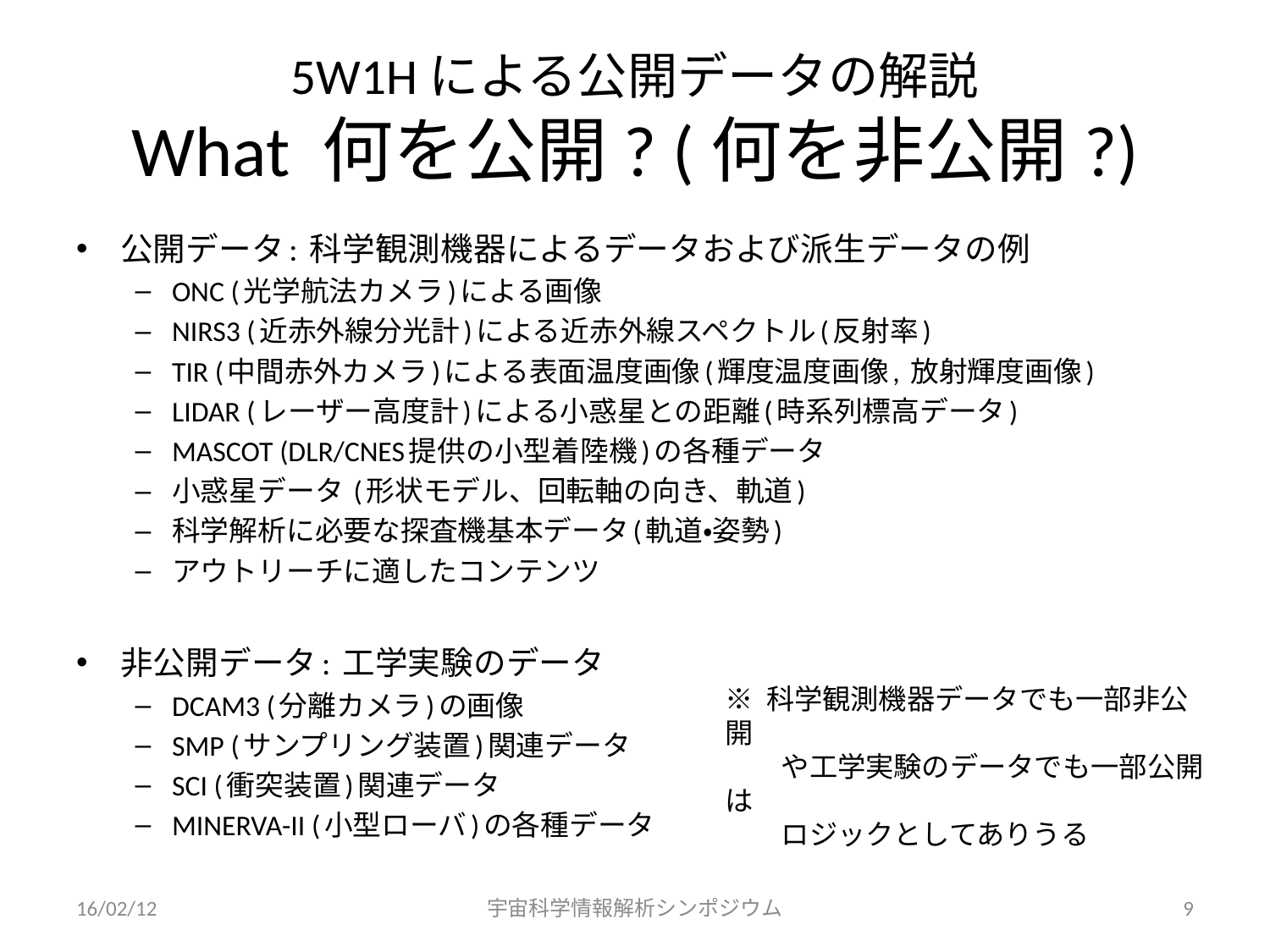

# 5W1Hによる公開データの解説 What 何を公開? (何を非公開?)
公開データ: 科学観測機器によるデータおよび派生データの例
ONC (光学航法カメラ)による画像
NIRS3 (近赤外線分光計)による近赤外線スペクトル(反射率)
TIR (中間赤外カメラ)による表面温度画像(輝度温度画像, 放射輝度画像)
LIDAR (レーザー高度計)による小惑星との距離(時系列標高データ)
MASCOT (DLR/CNES提供の小型着陸機)の各種データ
小惑星データ (形状モデル、回転軸の向き、軌道)
科学解析に必要な探査機基本データ(軌道・姿勢)
アウトリーチに適したコンテンツ

非公開データ: 工学実験のデータ
DCAM3 (分離カメラ)の画像
SMP (サンプリング装置)関連データ
SCI (衝突装置)関連データ
MINERVA-II (小型ローバ)の各種データ

※ 科学観測機器データでも一部非公開
　　や工学実験のデータでも一部公開は
　　ロジックとしてありうる
16/02/12
宇宙科学情報解析シンポジウム
9